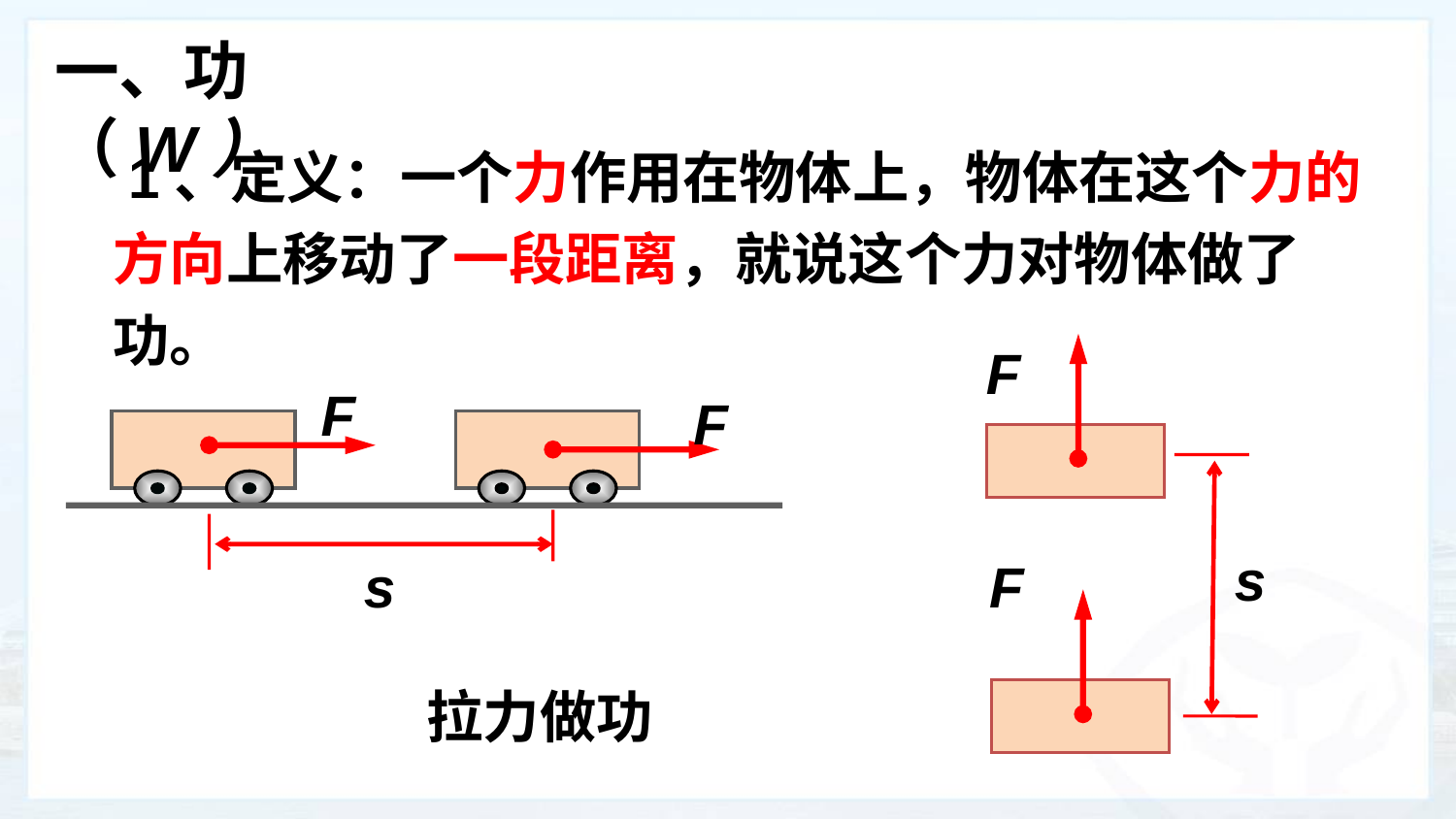

一、功（W）
 1、定义：一个力作用在物体上，物体在这个力的方向上移动了一段距离，就说这个力对物体做了功。
F

F

F

s

s
F

拉力做功